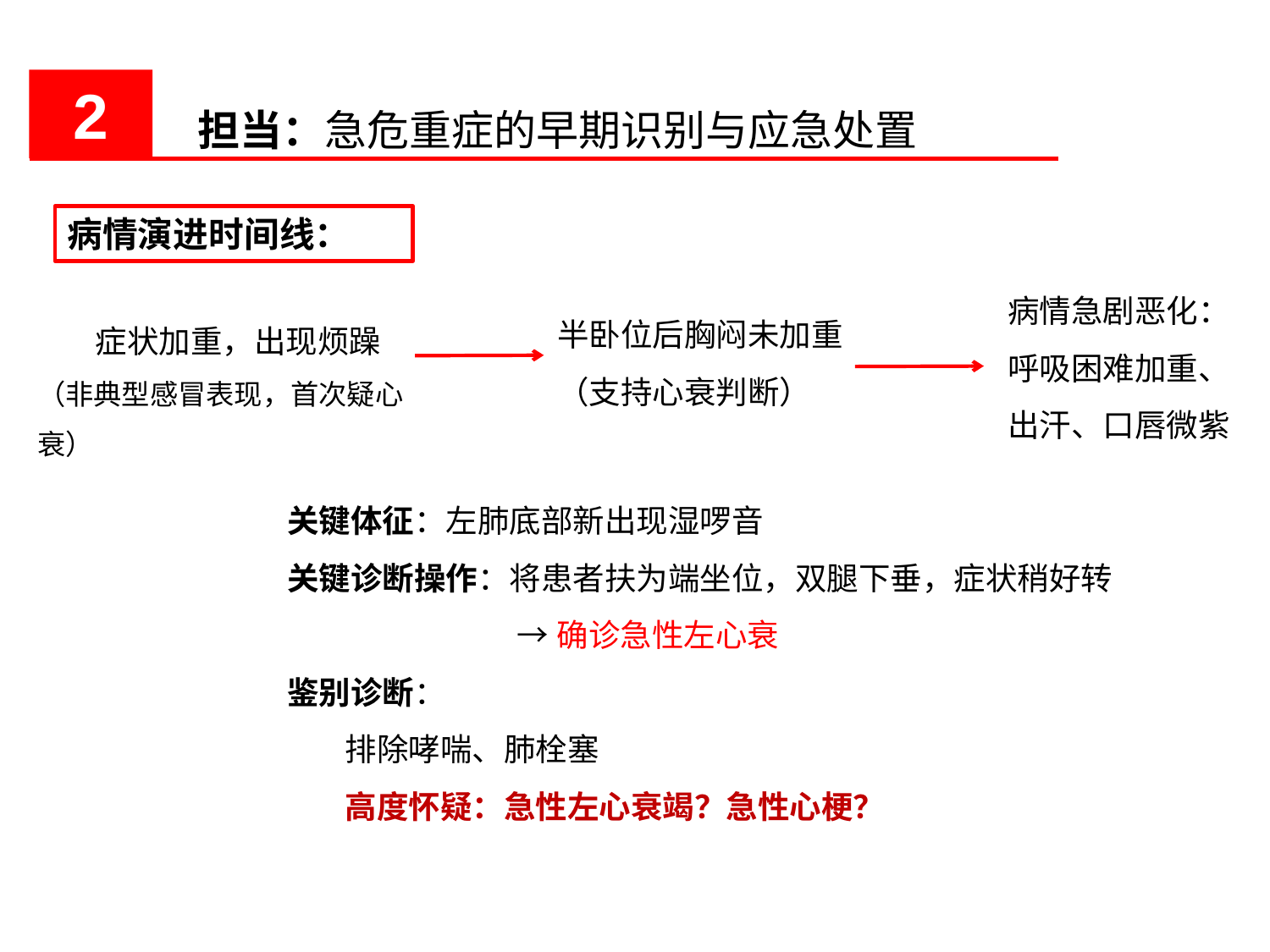

担当：急危重症的早期识别与应急处置

2
病情演进时间线：
病情急剧恶化：呼吸困难加重、出汗、口唇微紫
半卧位后胸闷未加重
（支持心衰判断）
       症状加重，出现烦躁
（非典型感冒表现，首次疑心衰）
关键体征：左肺底部新出现湿啰音
关键诊断操作：将患者扶为端坐位，双腿下垂，症状稍好转                                   → 确诊急性左心衰
鉴别诊断：
       排除哮喘、肺栓塞
       高度怀疑：急性左心衰竭？急性心梗？